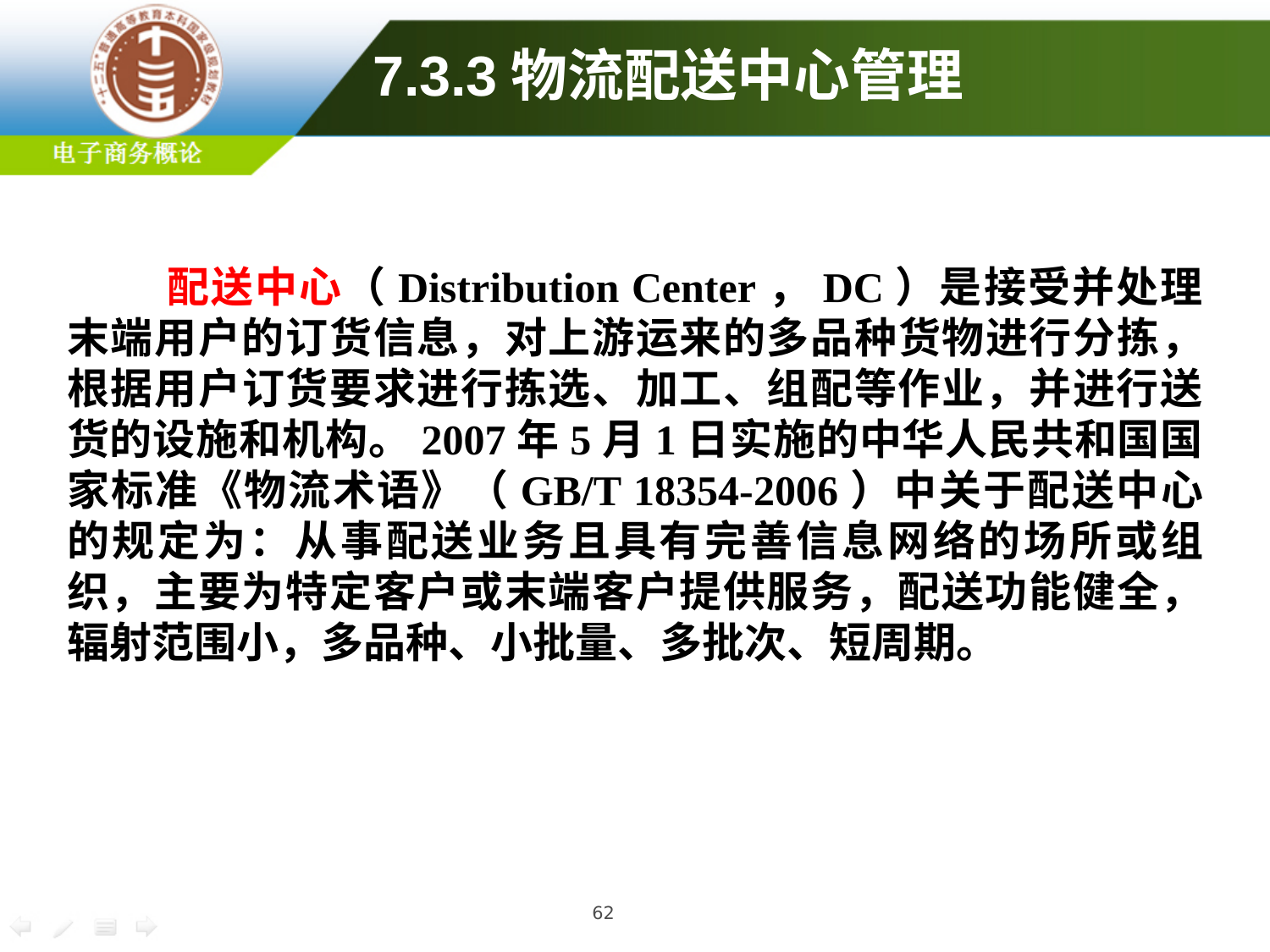

# 7.3.3物流配送中心管理
配送中心（Distribution Center，DC）是接受并处理末端用户的订货信息，对上游运来的多品种货物进行分拣，根据用户订货要求进行拣选、加工、组配等作业，并进行送货的设施和机构。2007年5月1日实施的中华人民共和国国家标准《物流术语》（GB/T 18354-2006）中关于配送中心的规定为：从事配送业务且具有完善信息网络的场所或组织，主要为特定客户或末端客户提供服务，配送功能健全，辐射范围小，多品种、小批量、多批次、短周期。
62